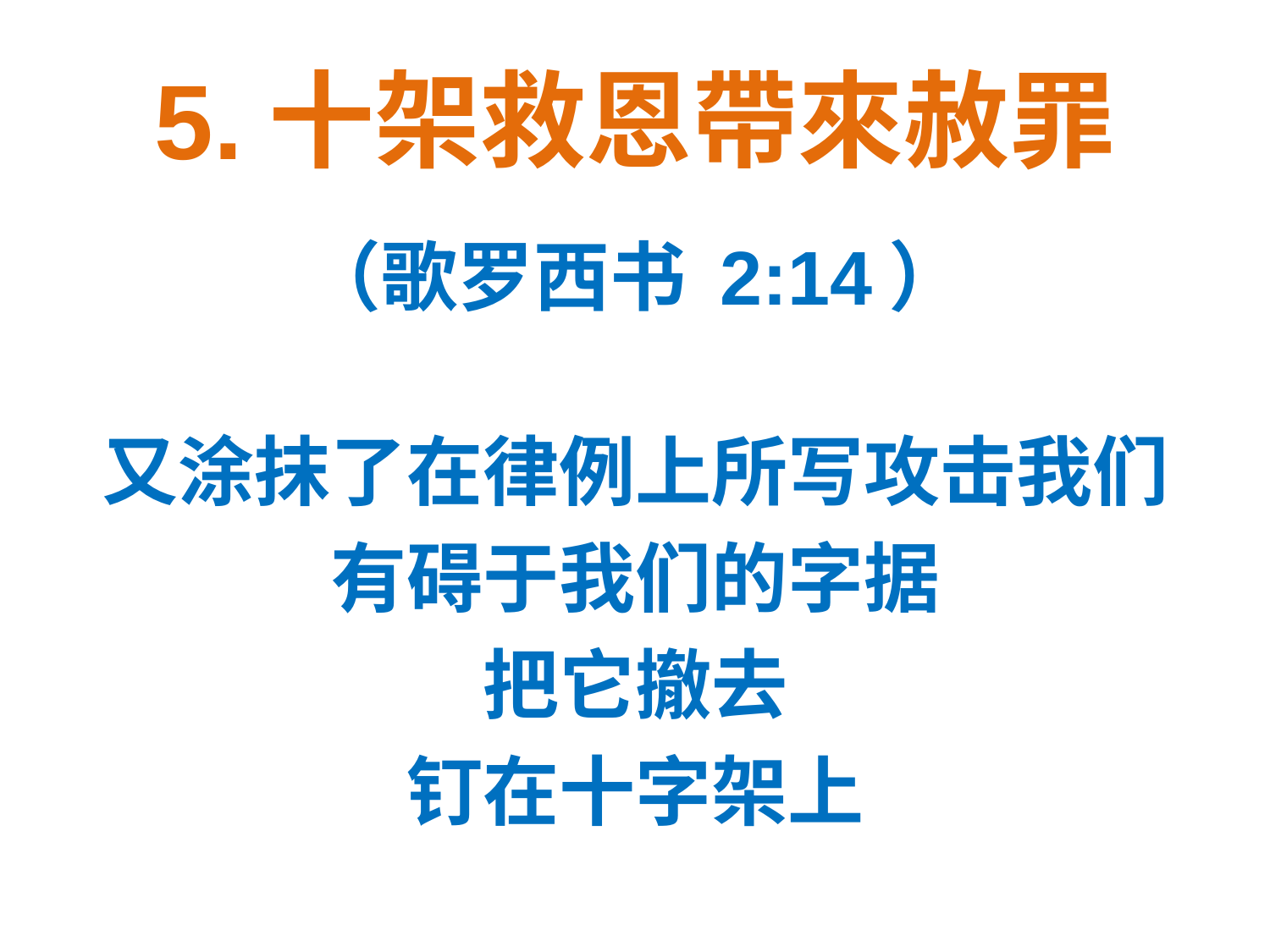

# 5.十架救恩帶來赦罪
（歌罗西书 2:14）

又涂抹了在律例上所写攻击我们
有碍于我们的字据
把它撤去
钉在十字架上